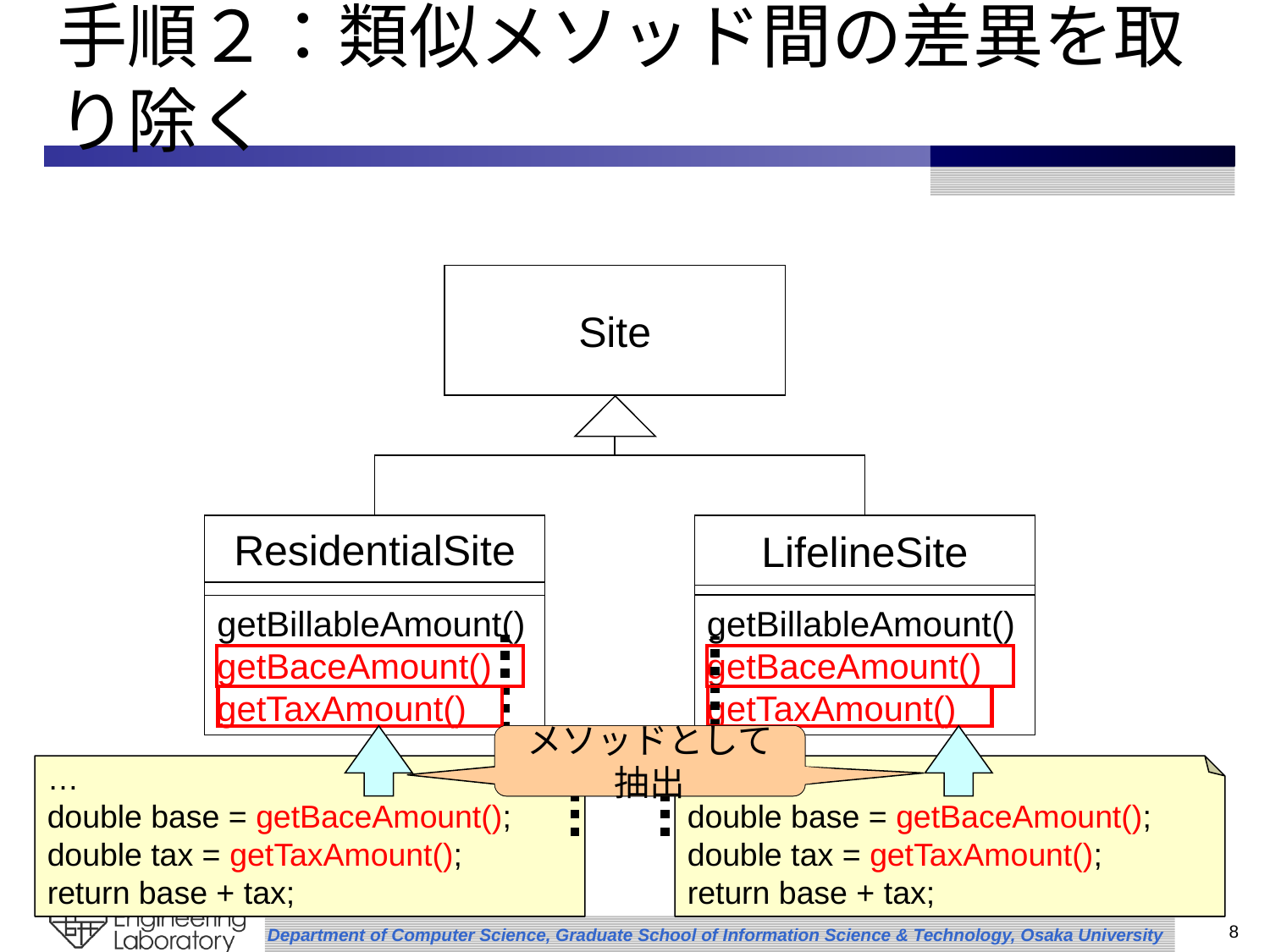

# 手順２：類似メソッド間の差異を取り除く
Site

ResidentialSite
LifelineSite

getBillableAmount()
getBaceAmount()
getTaxAmount()
getBillableAmount()
getBaceAmount()
getTaxAmount()

メソッドとして抽出

…
double base = getBaceAmount();
double tax = getTaxAmount();
return base + tax;
…
double base = getBaceAmount();
double tax = getTaxAmount();
return base + tax;
8